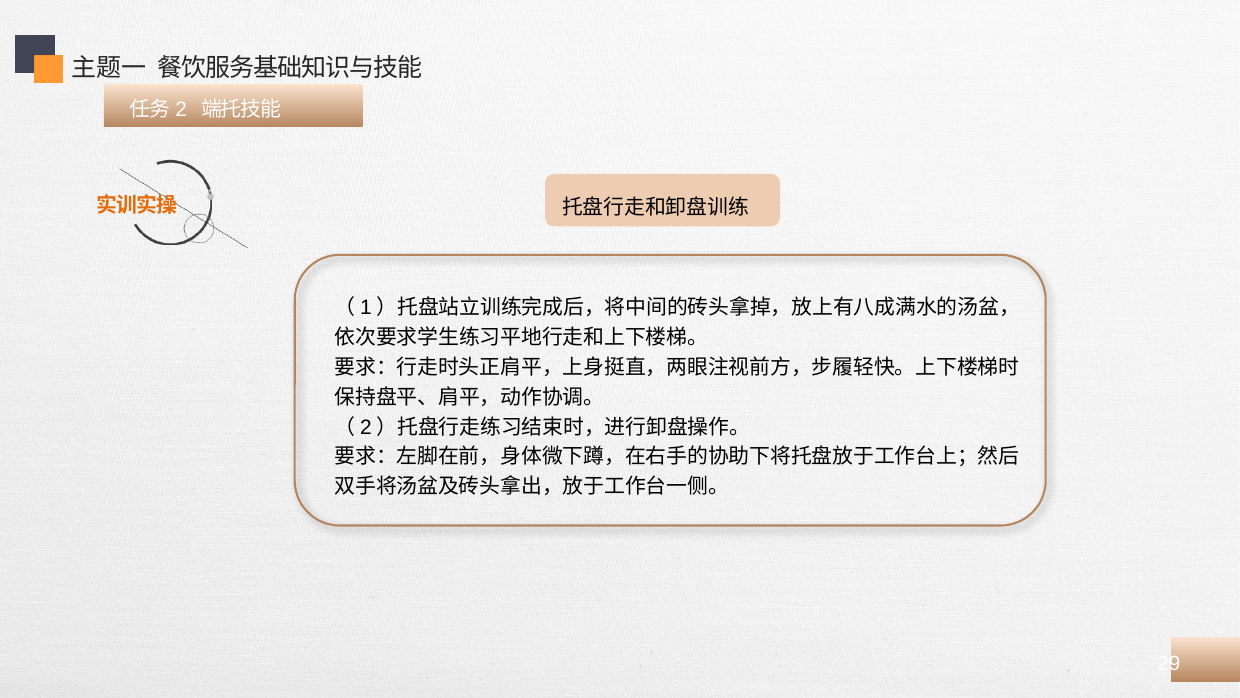

主题一  餐饮服务基础知识与技能

 任务2  端托技能

  托盘行走和卸盘训练

（1）托盘站立训练完成后，将中间的砖头拿掉，放上有八成满水的汤盆，依次要求学生练习平地行走和上下楼梯。
要求：行走时头正肩平，上身挺直，两眼注视前方，步履轻快。上下楼梯时保持盘平、肩平，动作协调。
（2）托盘行走练习结束时，进行卸盘操作。
要求：左脚在前，身体微下蹲，在右手的协助下将托盘放于工作台上；然后双手将汤盆及砖头拿出，放于工作台一侧。